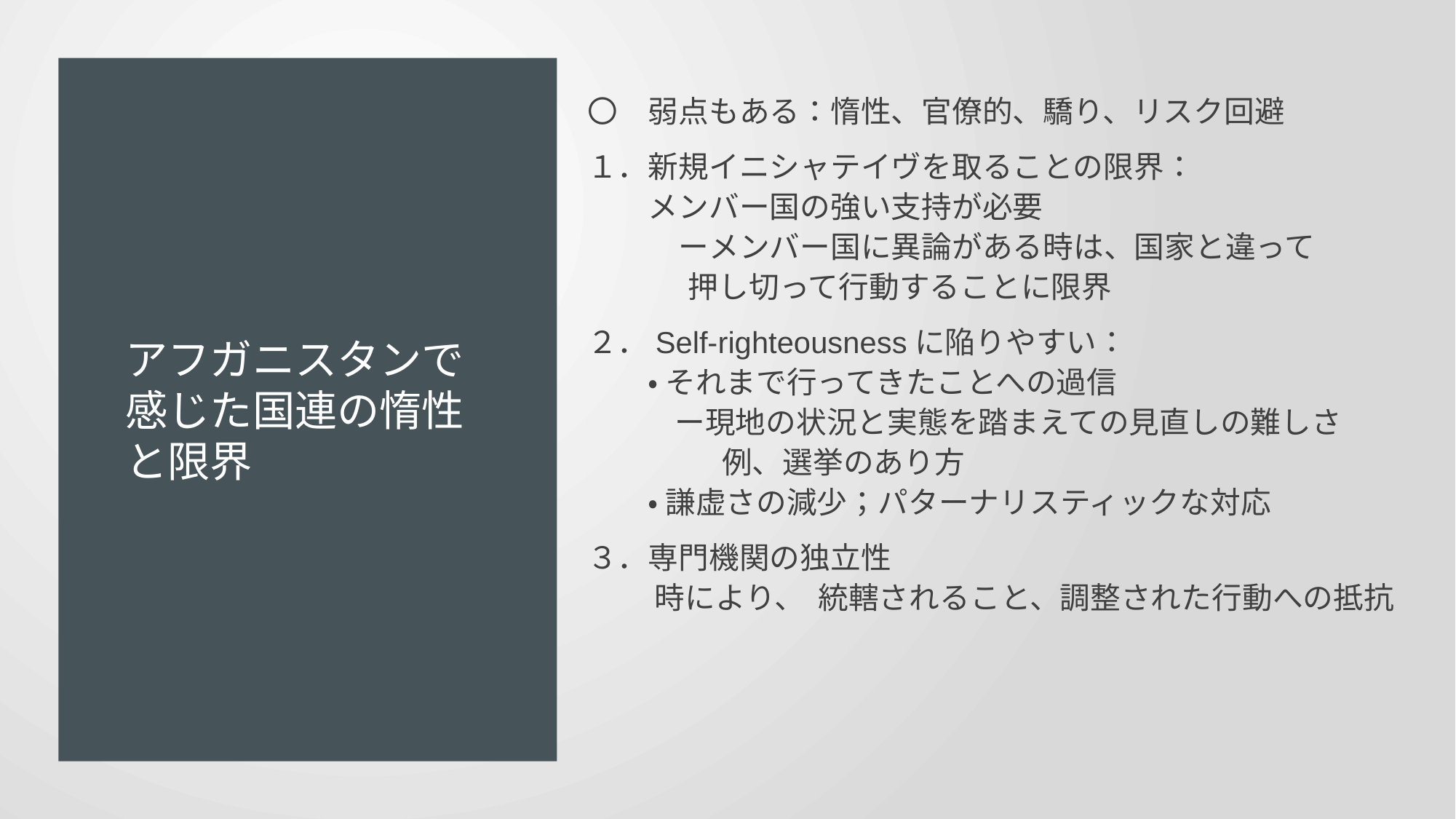

〇　弱点もある：惰性、官僚的、驕り、リスク回避
１．新規イニシャテイヴを取ることの限界：
　　メンバー国の強い支持が必要
　　　ーメンバー国に異論がある時は、国家と違って
               押し切って行動することに限界
２．Self-righteousnessに陥りやすい：
　　・ それまで行ってきたことへの過信
             ー現地の状況と実態を踏まえての見直しの難しさ　
                    例、選挙のあり方
　　・ 謙虚さの減少；パターナリスティックな対応
３．専門機関の独立性
          時により、  統轄されること、調整された行動への抵抗

# アフガニスタンで感じた国連の惰性と限界